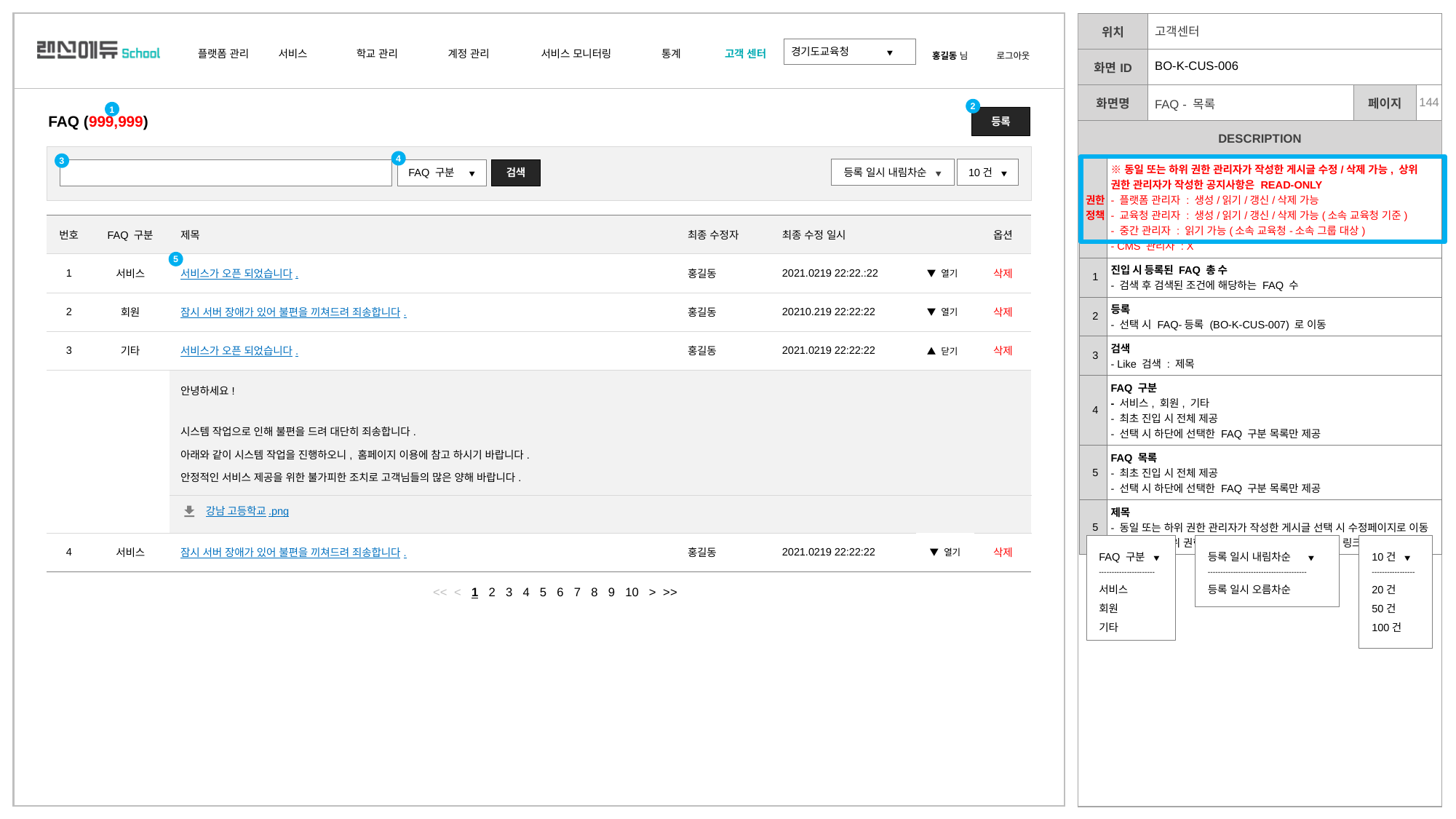

|  | 고객센터 |  |  |
| --- | --- | --- | --- |
|  | BO-K-CUS-006 |  |  |
|  | FAQ - 목록 |  |  |
2
1
등록
FAQ (999,999)

4
3

| 권한 정책 | ※동일 또는 하위 권한 관리자가 작성한 게시글 수정/삭제 가능, 상위 권한 관리자가 작성한 공지사항은 READ-ONLY - 플랫폼 관리자 : 생성/읽기/갱신/삭제 가능 - 교육청 관리자 : 생성/읽기/갱신/삭제 가능(소속 교육청 기준) - 중간 관리자 : 읽기 가능(소속 교육청-소속 그룹 대상) - CMS 관리자 : X |
| --- | --- |
| 1 | 진입 시 등록된 FAQ 총 수 - 검색 후 검색된 조건에 해당하는 FAQ 수 |
| 2 | 등록 - 선택 시 FAQ-등록 (BO-K-CUS-007) 로 이동 |
| 3 | 검색 - Like 검색 : 제목 |
| 4 | FAQ 구분 - 서비스, 회원, 기타 - 최초 진입 시 전체 제공 - 선택 시 하단에 선택한 FAQ 구분 목록만 제공 |
| 5 | FAQ 목록 - 최초 진입 시 전체 제공 - 선택 시 하단에 선택한 FAQ 구분 목록만 제공 |
| 5 | 제목 - 동일 또는 하위 권한 관리자가 작성한 게시글 선택 시 수정페이지로 이동 - 본인보다 상위 권한 관리자가 작성한 게시물인 경우 링크 미 제공 |
등록 일시 내림차순   ▼
10건   ▼
검색

FAQ 구분     ▼
| 번호 | FAQ 구분 | 제목 | 최종 수정자 | 최종 수정 일시 |  | 옵션 |
| --- | --- | --- | --- | --- | --- | --- |
| 1 | 서비스 | 서비스가 오픈 되었습니다. | 홍길동 | 2021.0219 22:22.:22 | ▼ 열기 | 삭제 |
| 2 | 회원 | 잠시 서버 장애가 있어 불편을 끼쳐드려 죄송합니다. | 홍길동 | 20210.219 22:22:22 | ▼ 열기 | 삭제 |
| 3 | 기타 | 서비스가 오픈 되었습니다. | 홍길동 | 2021.0219 22:22:22 | ▲ 닫기 | 삭제 |
|  |  | 안녕하세요! 시스템 작업으로 인해 불편을 드려 대단히 죄송합니다. 아래와 같이 시스템 작업을 진행하오니, 홈페이지 이용에 참고 하시기 바랍니다. 안정적인 서비스 제공을 위한 불가피한 조치로 고객님들의 많은 양해 바랍니다. |  |  |  |  |
|  |  |  |  |  |  |  |
| 4 | 서비스 | 잠시 서버 장애가 있어 불편을 끼쳐드려 죄송합니다. | 홍길동 | 2021.0219 22:22:22 | ▼ 열기 | 삭제 |
5
강남 고등학교.png

FAQ 구분   ▼
----------------------
서비스
회원
기타
10건   ▼
-----------------
20건
50건
100건
등록 일시 내림차순      ▼
---------------------------------------
등록 일시 오름차순
<<  <   1   2   3   4   5   6   7   8   9   10   >  >>